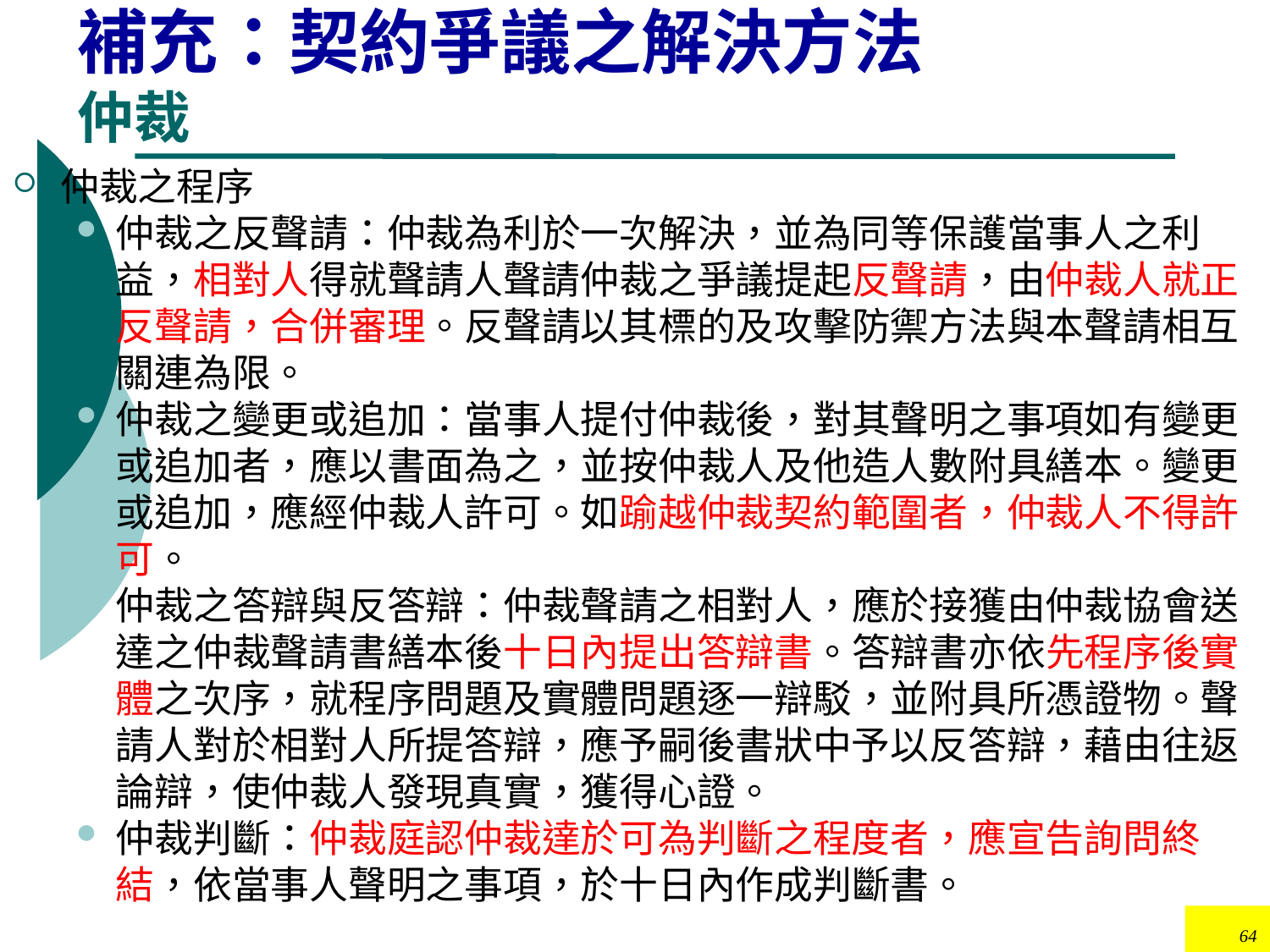

# 補充：契約爭議之解決方法 仲裁
仲裁之程序
仲裁之反聲請：仲裁為利於一次解決，並為同等保護當事人之利益，相對人得就聲請人聲請仲裁之爭議提起反聲請，由仲裁人就正反聲請，合併審理。反聲請以其標的及攻擊防禦方法與本聲請相互關連為限。
仲裁之變更或追加：當事人提付仲裁後，對其聲明之事項如有變更或追加者，應以書面為之，並按仲裁人及他造人數附具繕本。變更或追加，應經仲裁人許可。如踰越仲裁契約範圍者，仲裁人不得許可。
仲裁之答辯與反答辯：仲裁聲請之相對人，應於接獲由仲裁協會送達之仲裁聲請書繕本後十日內提出答辯書。答辯書亦依先程序後實體之次序，就程序問題及實體問題逐一辯駁，並附具所憑證物。聲請人對於相對人所提答辯，應予嗣後書狀中予以反答辯，藉由往返論辯，使仲裁人發現真實，獲得心證。
仲裁判斷：仲裁庭認仲裁達於可為判斷之程度者，應宣告詢問終結，依當事人聲明之事項，於十日內作成判斷書。
64